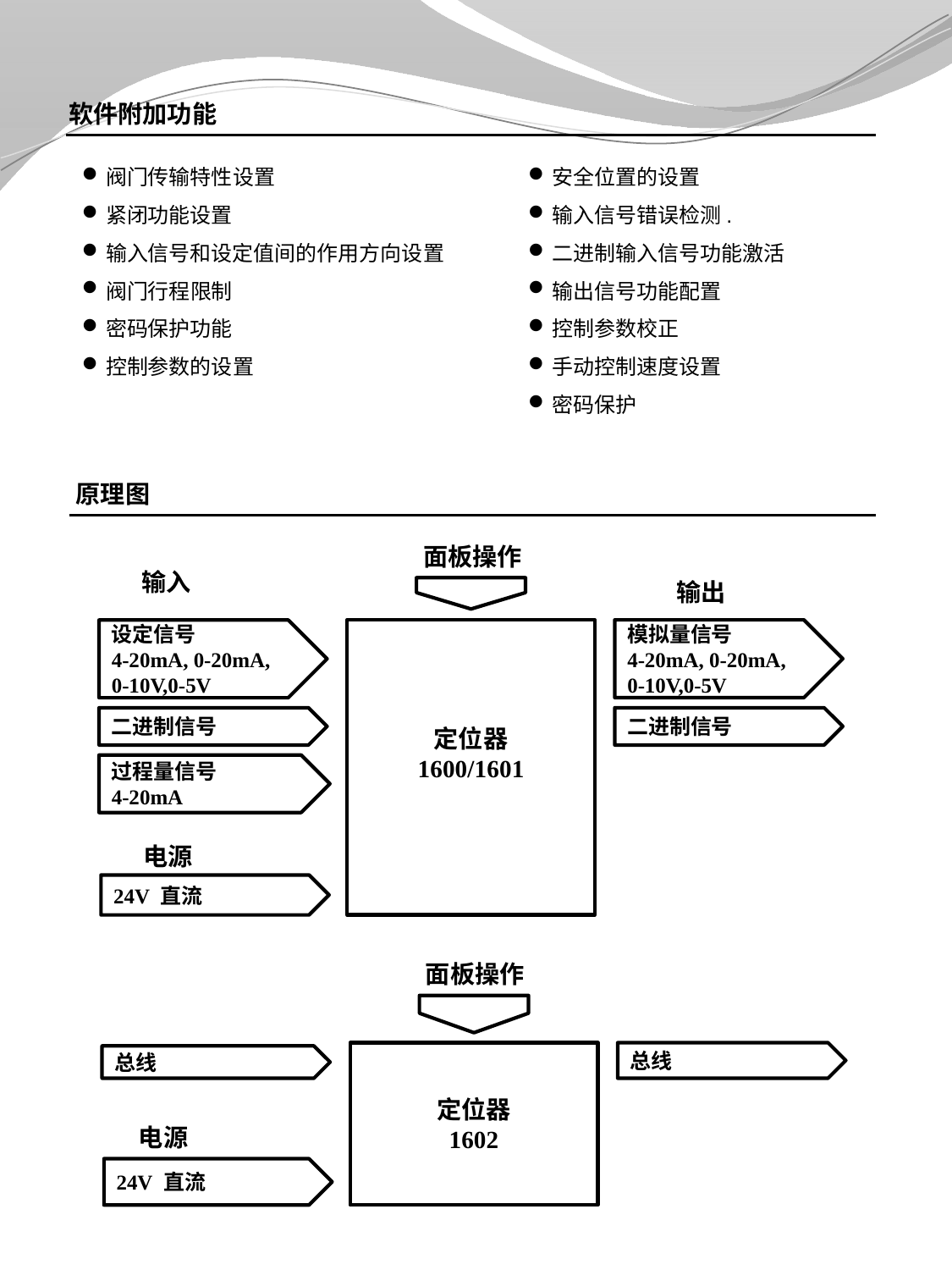

软件附加功能
阀门传输特性设置
紧闭功能设置
输入信号和设定值间的作用方向设置
阀门行程限制
密码保护功能
控制参数的设置

安全位置的设置
输入信号错误检测.
二进制输入信号功能激活
输出信号功能配置
控制参数校正
手动控制速度设置
密码保护
原理图
面板操作

输入
输出
模拟量信号
4-20mA, 0-20mA,
0-10V,0-5V
设定信号
4-20mA, 0-20mA,
0-10V,0-5V
定位器
1600/1601

二进制信号
二进制信号
过程量信号
4-20mA
电源
24V 直流
面板操作

定位器
1602
总线
总线
电源
24V 直流